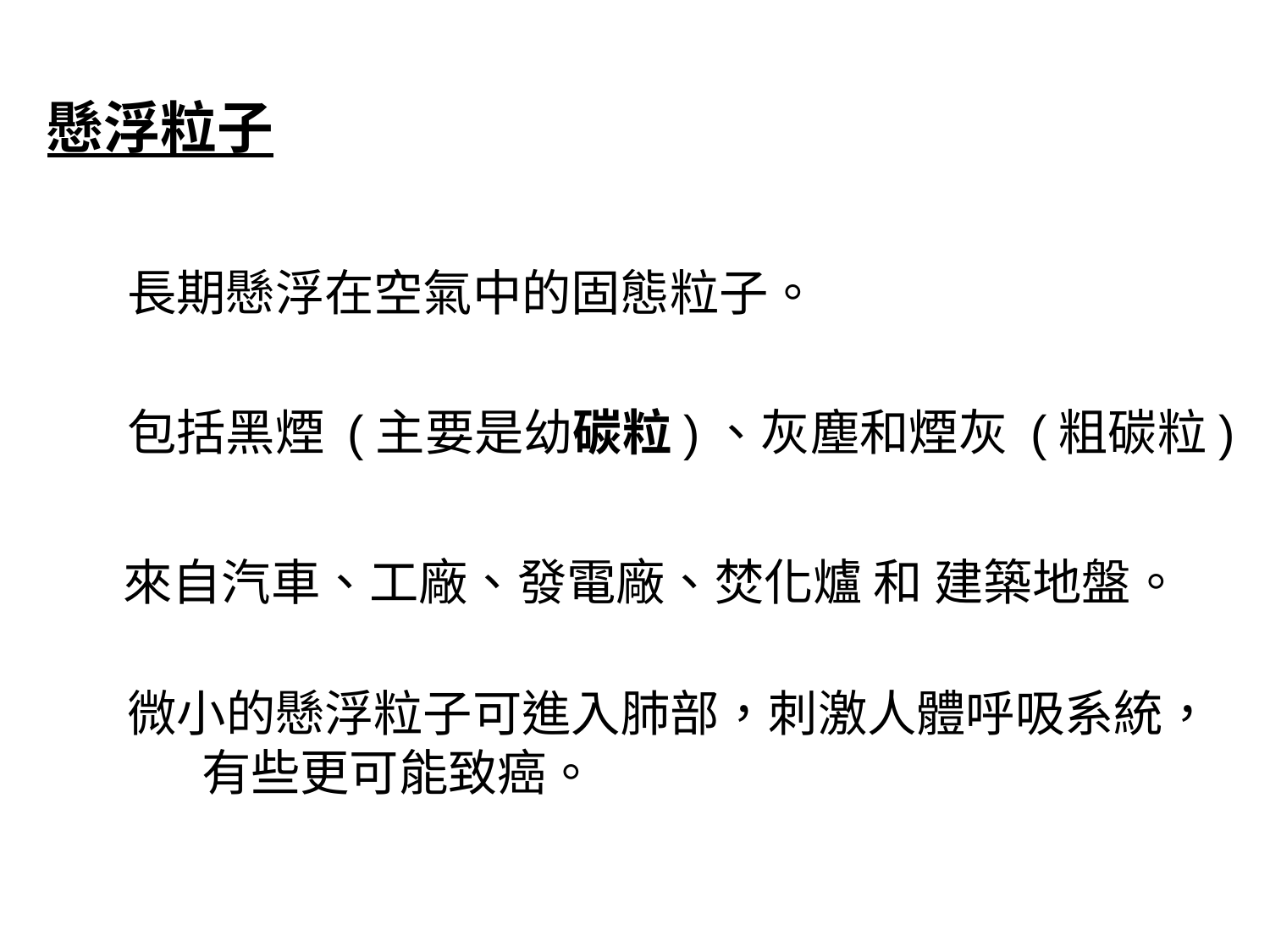

懸浮粒子
長期懸浮在空氣中的固態粒子。
包括黑煙 (主要是幼碳粒)、灰塵和煙灰 (粗碳粒) 。
來自汽車、工廠、發電廠、焚化爐 和 建築地盤。
微小的懸浮粒子可進入肺部，刺激人體呼吸系統，有些更可能致癌。